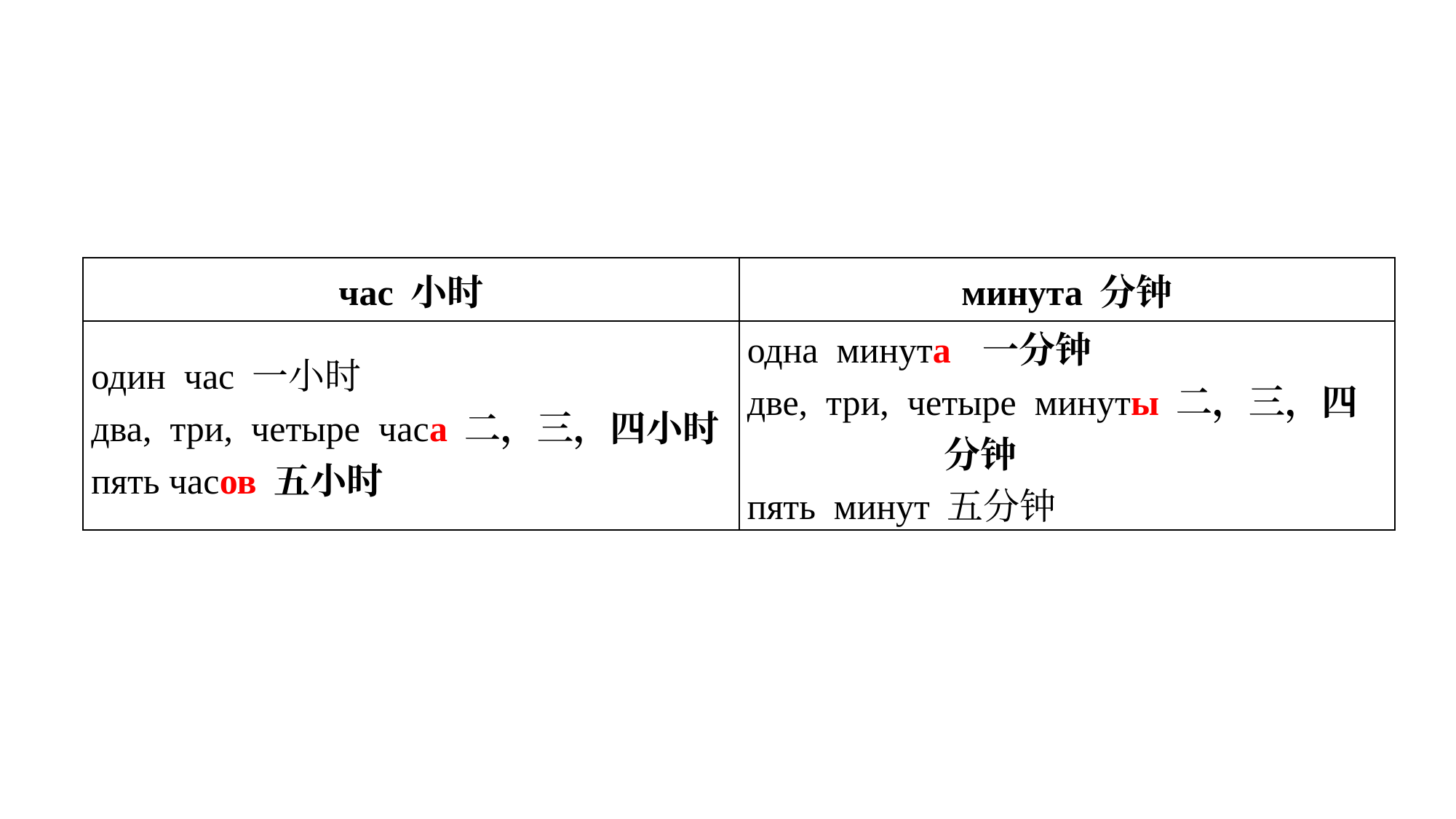

| час 小时 | минута 分钟 |
| --- | --- |
| один час 一小时 два, три, четыре часа 二，三，四小时 пять часов 五小时 | одна минута 一分钟 две, три, четыре минуты 二，三，四分钟 пять минут 五分钟 |